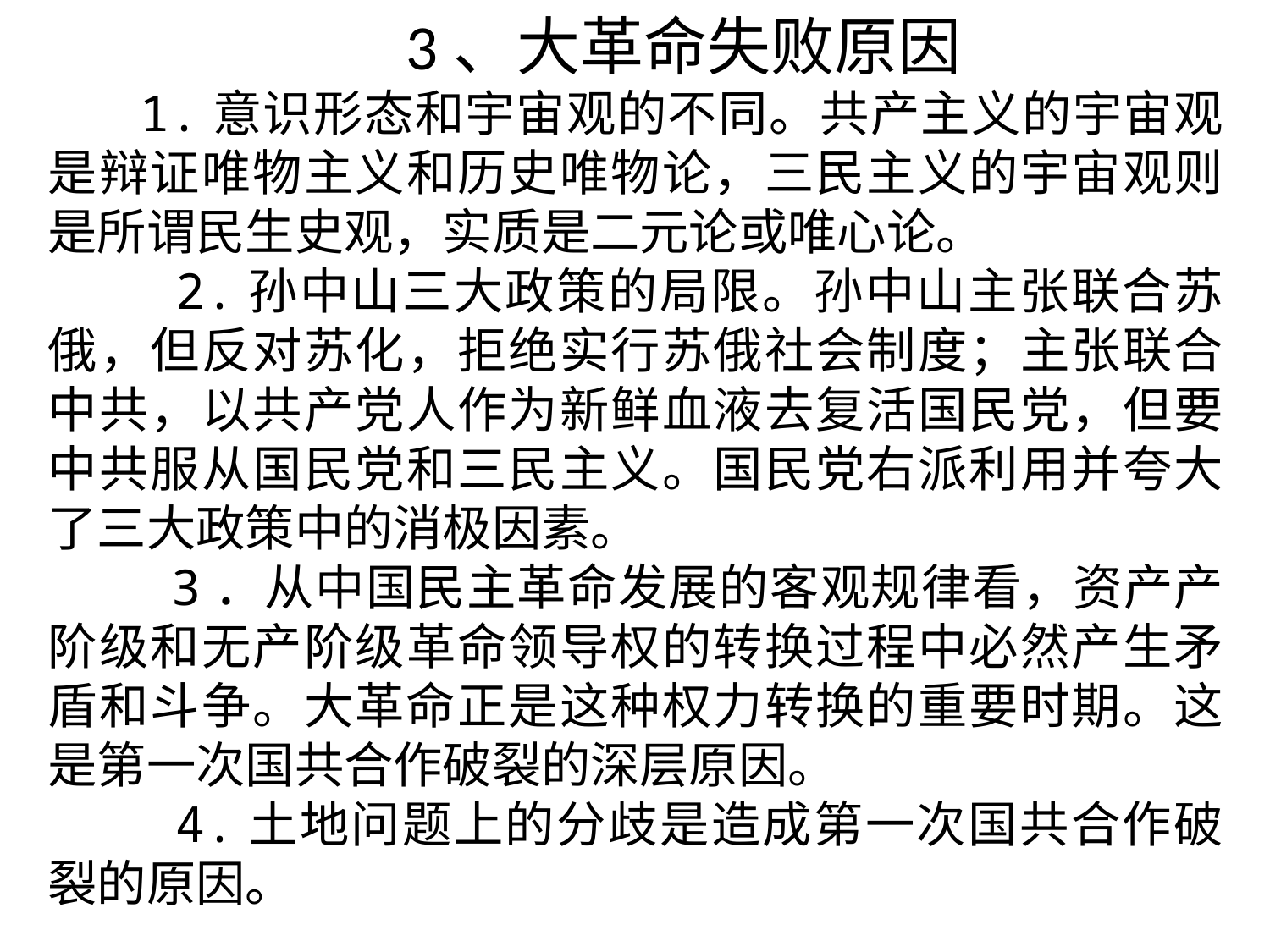

3、大革命失败原因
    1.意识形态和宇宙观的不同。共产主义的宇宙观是辩证唯物主义和历史唯物论，三民主义的宇宙观则是所谓民生史观，实质是二元论或唯心论。
    2.孙中山三大政策的局限。孙中山主张联合苏俄，但反对苏化，拒绝实行苏俄社会制度；主张联合中共，以共产党人作为新鲜血液去复活国民党，但要中共服从国民党和三民主义。国民党右派利用并夸大了三大政策中的消极因素。
    3．从中国民主革命发展的客观规律看，资产产阶级和无产阶级革命领导权的转换过程中必然产生矛盾和斗争。大革命正是这种权力转换的重要时期。这是第一次国共合作破裂的深层原因。
    4.土地问题上的分歧是造成第一次国共合作破裂的原因。